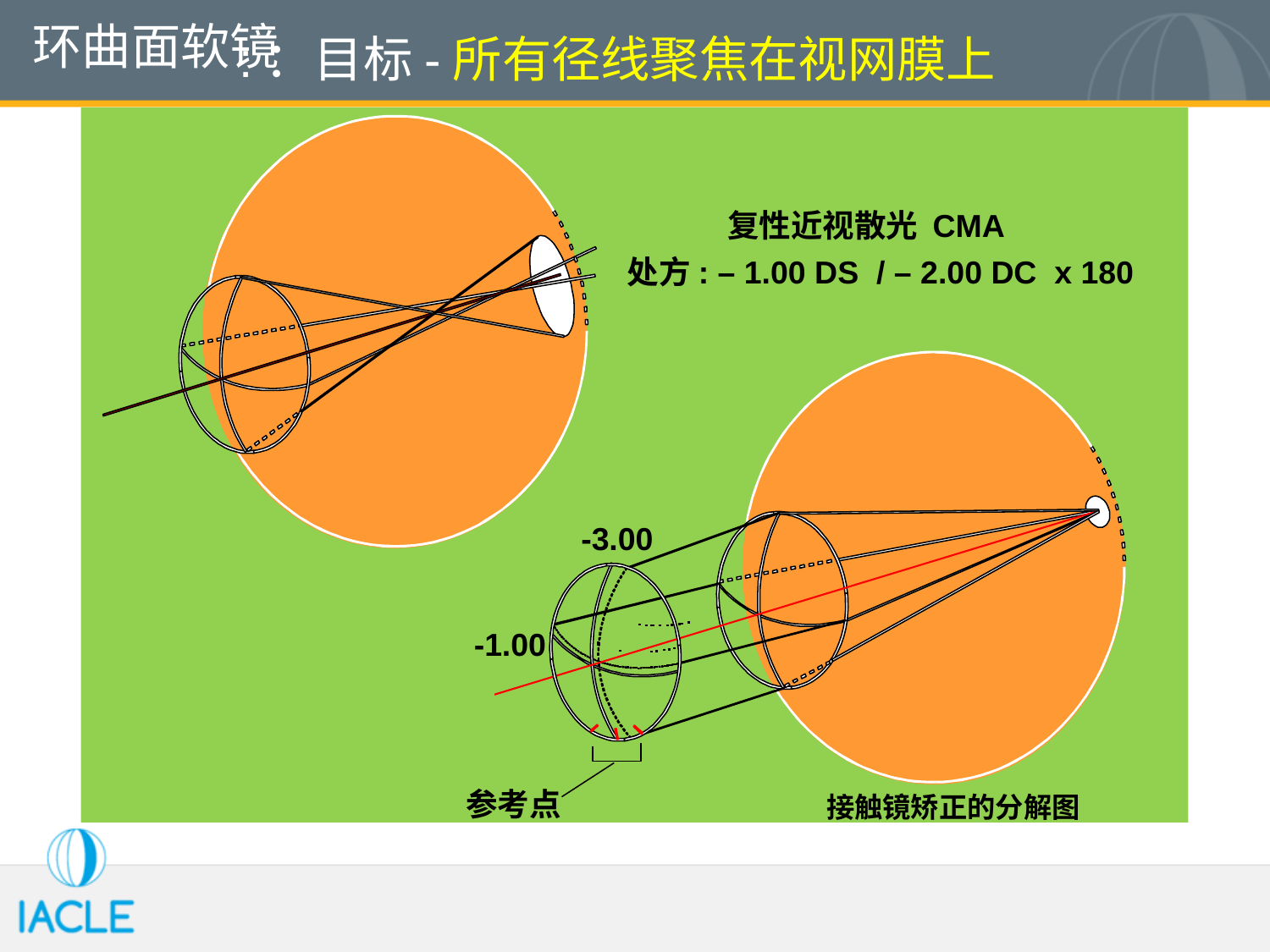

:：目标-所有径线聚焦在视网膜上
# 环曲面软镜

复性近视散光 CMA

处方: – 1.00 DS  / – 2.00 DC  x 180

-3.00

-1.00

参考点

接触镜矫正的分解图